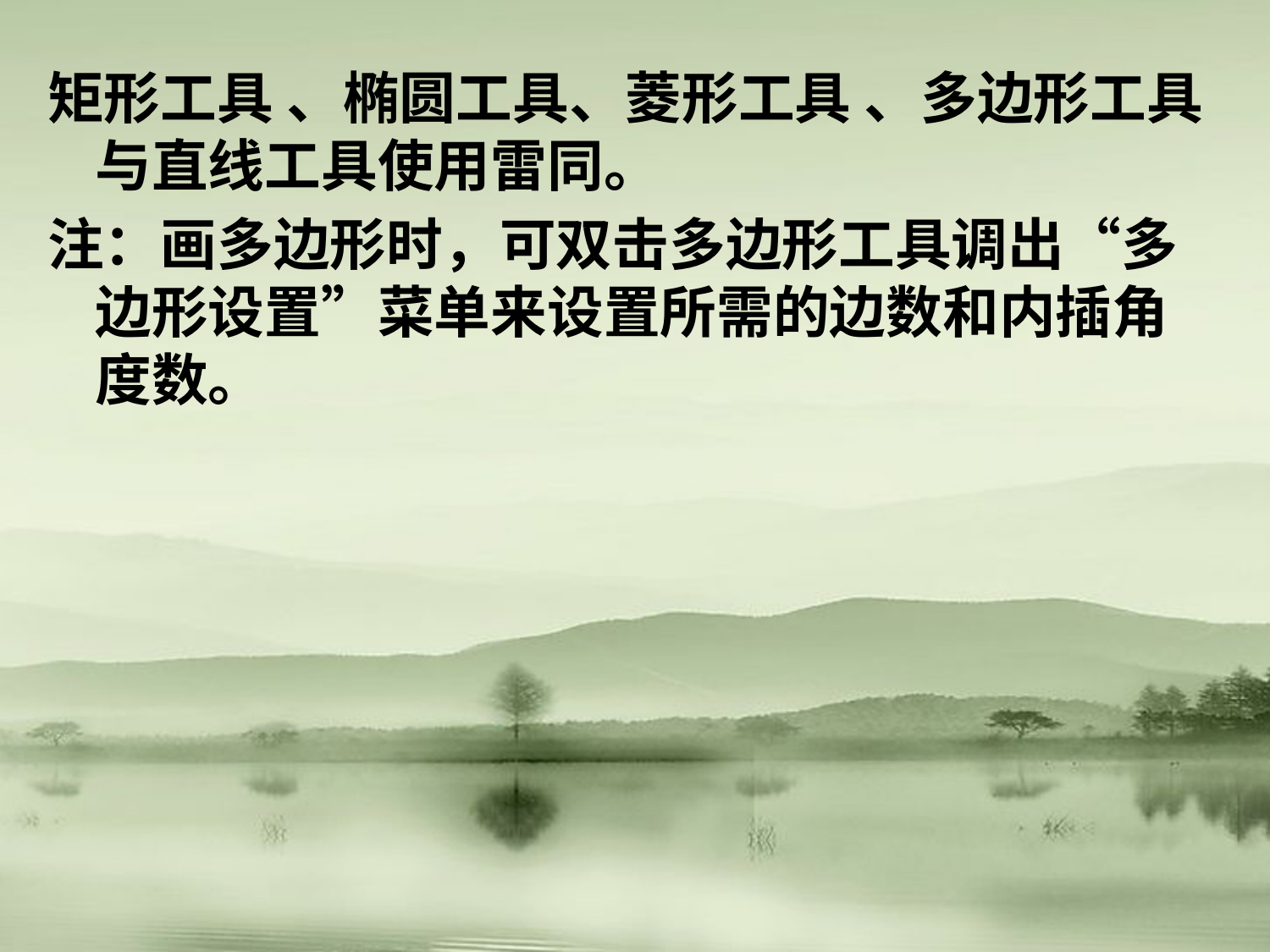

矩形工具 、椭圆工具、菱形工具 、多边形工具与直线工具使用雷同。
注：画多边形时，可双击多边形工具调出“多边形设置”菜单来设置所需的边数和内插角度数。